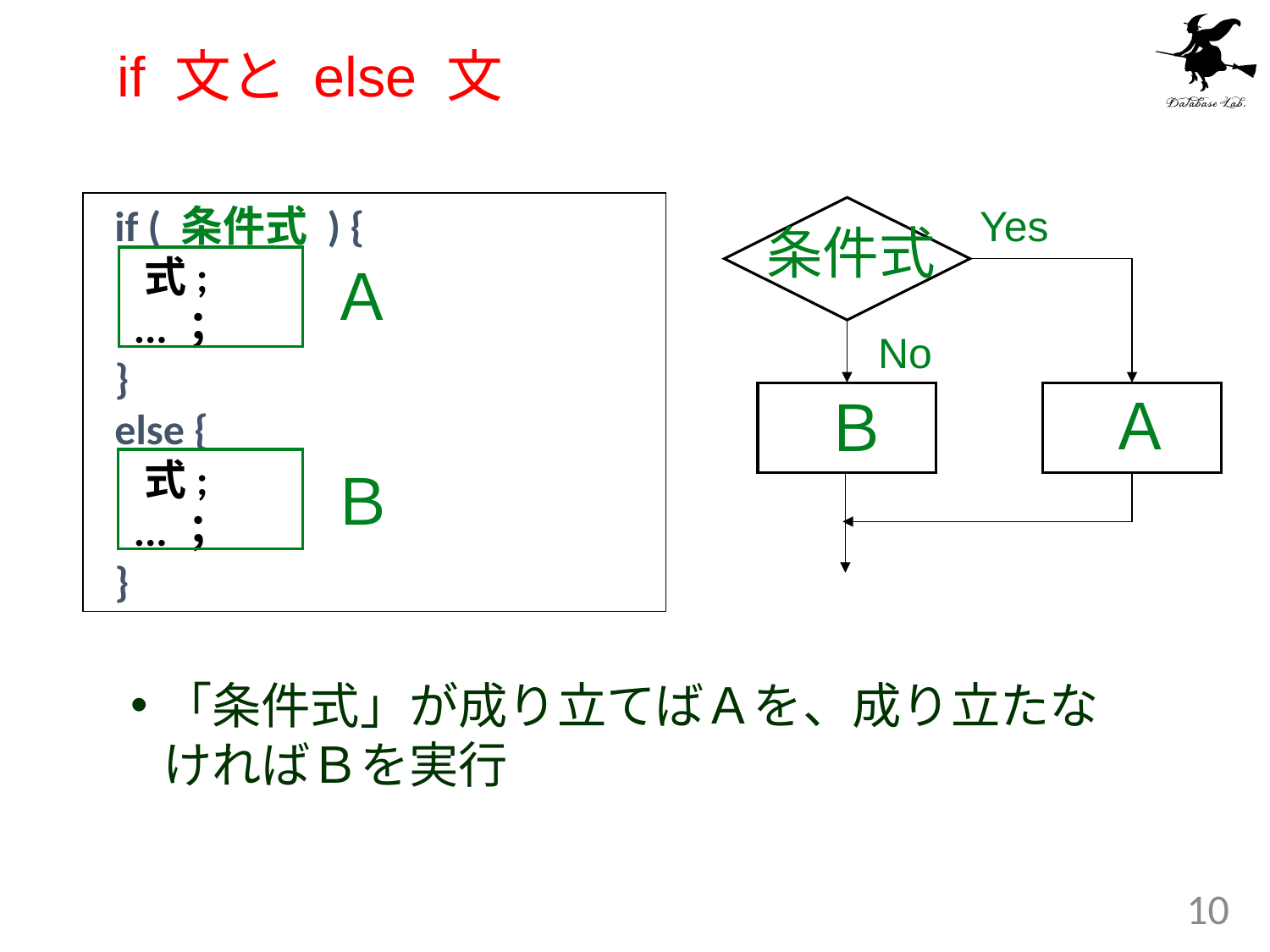

# if 文と else 文
  if ( 条件式 ) {
    式;
    ...；
  }
  else {
    式;
    ...；
  }
Yes

条件式

Ａ
No
Ａ
Ｂ

Ｂ
「条件式」が成り立てばＡを、成り立たなければＢを実行
10